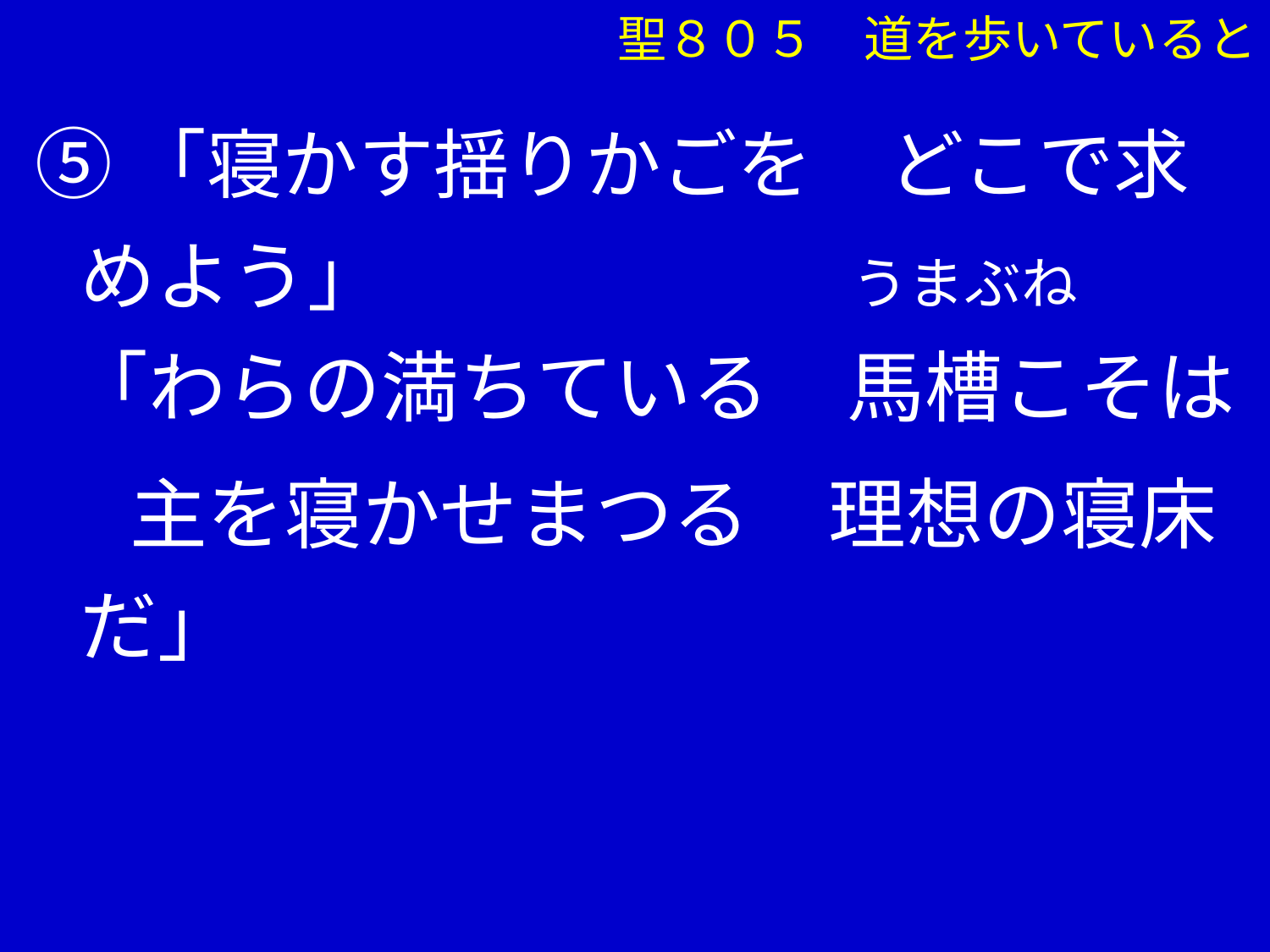

聖８０５　道を歩いていると
⑤「寝かす揺りかごを　どこで求めよう」                           うまぶね
 「わらの満ちている　馬槽こそは
　 主を寝かせまつる　理想の寝床だ」